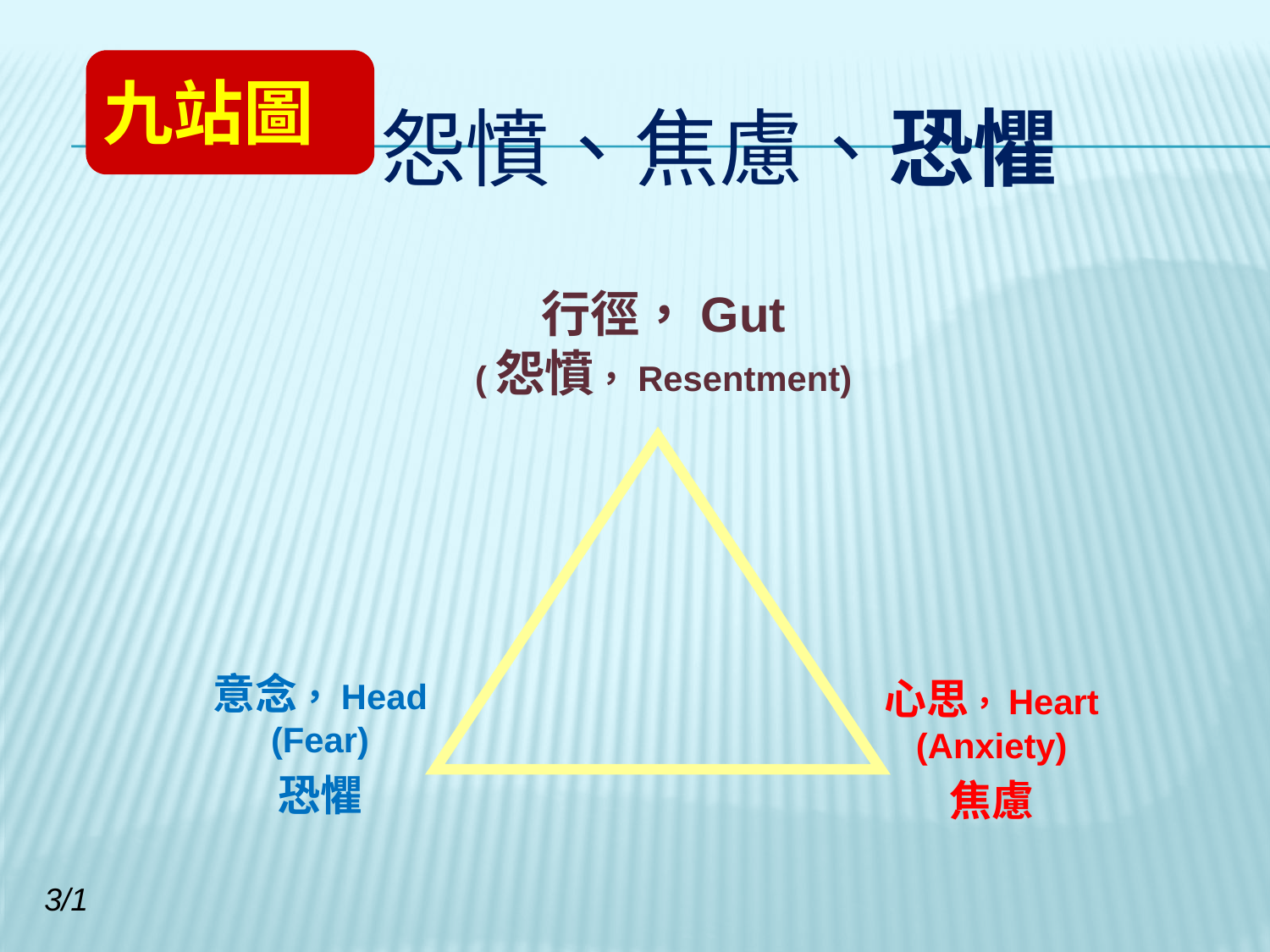

九站圖

怨憤、焦慮、恐懼

行徑，Gut
(怨憤，Resentment)

意念，Head
(Fear)
恐懼
心思，Heart
(Anxiety)
焦慮
3/1